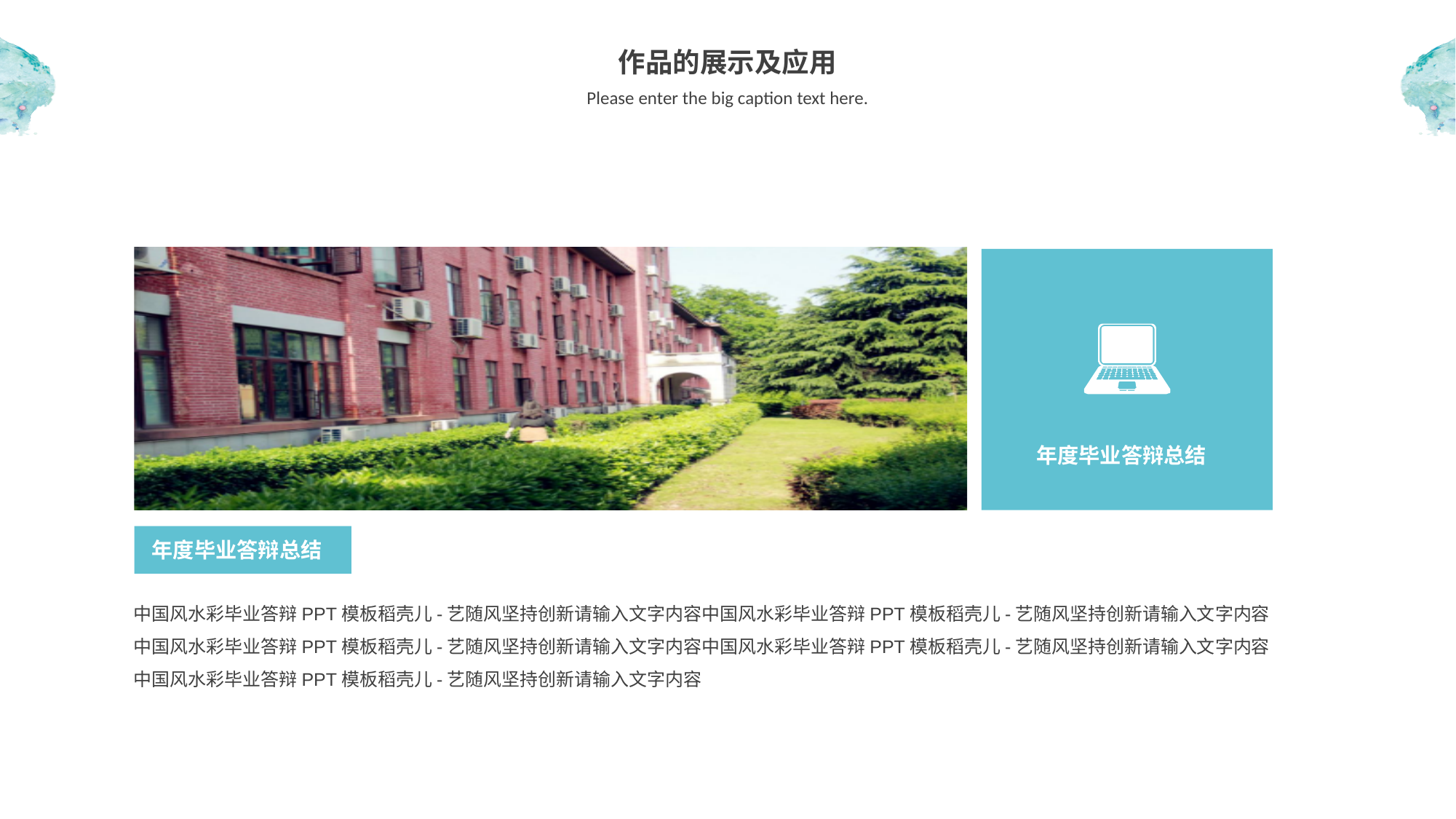

作品的展示及应用
Please enter the big caption text here.

年度毕业答辩总结

年度毕业答辩总结
中国风水彩毕业答辩PPT模板稻壳儿-艺随风坚持创新请输入文字内容中国风水彩毕业答辩PPT模板稻壳儿-艺随风坚持创新请输入文字内容中国风水彩毕业答辩PPT模板稻壳儿-艺随风坚持创新请输入文字内容中国风水彩毕业答辩PPT模板稻壳儿-艺随风坚持创新请输入文字内容中国风水彩毕业答辩PPT模板稻壳儿-艺随风坚持创新请输入文字内容